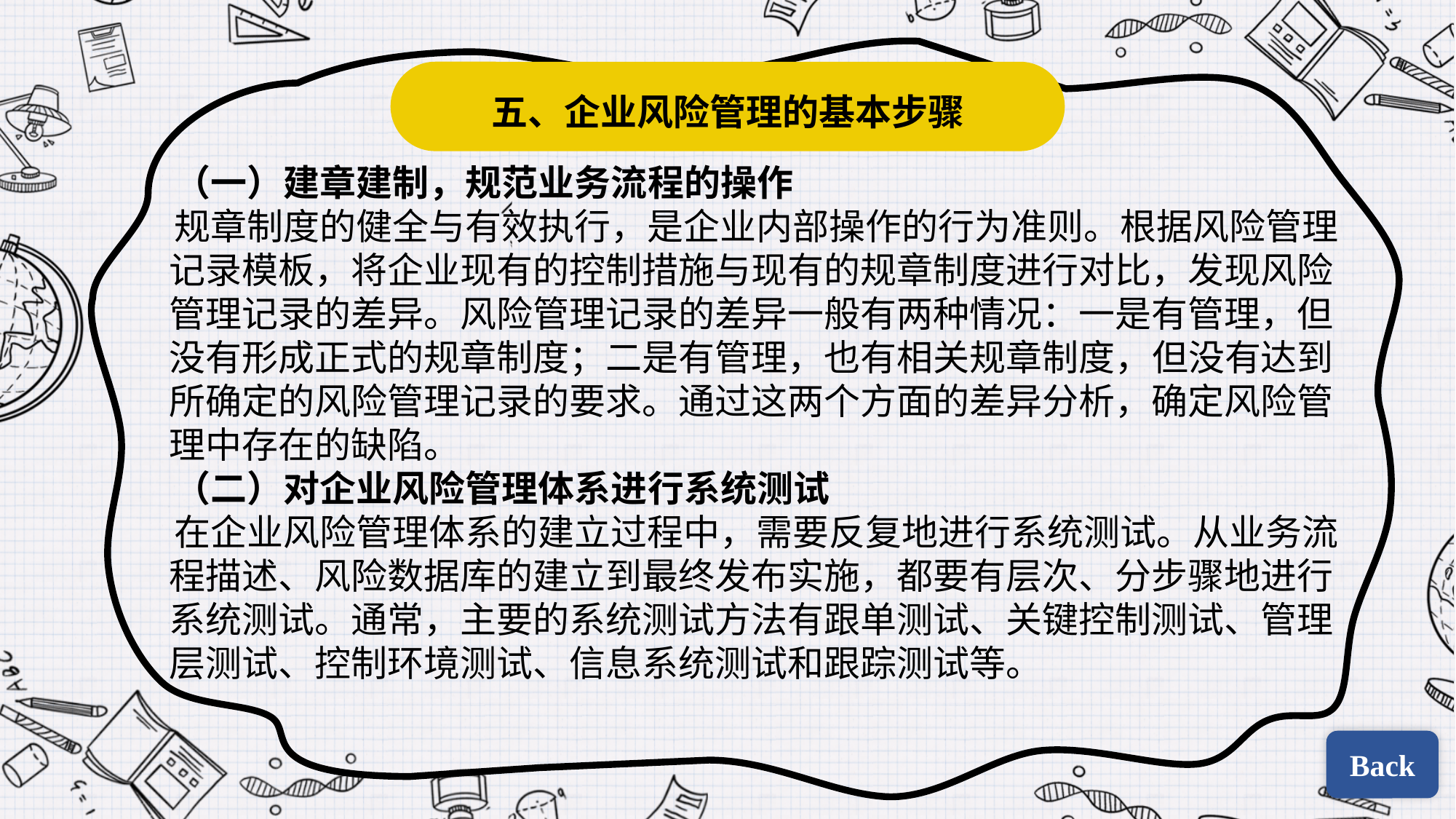

五、企业风险管理的基本步骤
（一）建章建制，规范业务流程的操作
规章制度的健全与有效执行，是企业内部操作的行为准则。根据风险管理记录模板，将企业现有的控制措施与现有的规章制度进行对比，发现风险管理记录的差异。风险管理记录的差异一般有两种情况：一是有管理，但没有形成正式的规章制度；二是有管理，也有相关规章制度，但没有达到所确定的风险管理记录的要求。通过这两个方面的差异分析，确定风险管理中存在的缺陷。
（二）对企业风险管理体系进行系统测试
在企业风险管理体系的建立过程中，需要反复地进行系统测试。从业务流程描述、风险数据库的建立到最终发布实施，都要有层次、分步骤地进行系统测试。通常，主要的系统测试方法有跟单测试、关键控制测试、管理层测试、控制环境测试、信息系统测试和跟踪测试等。

Back